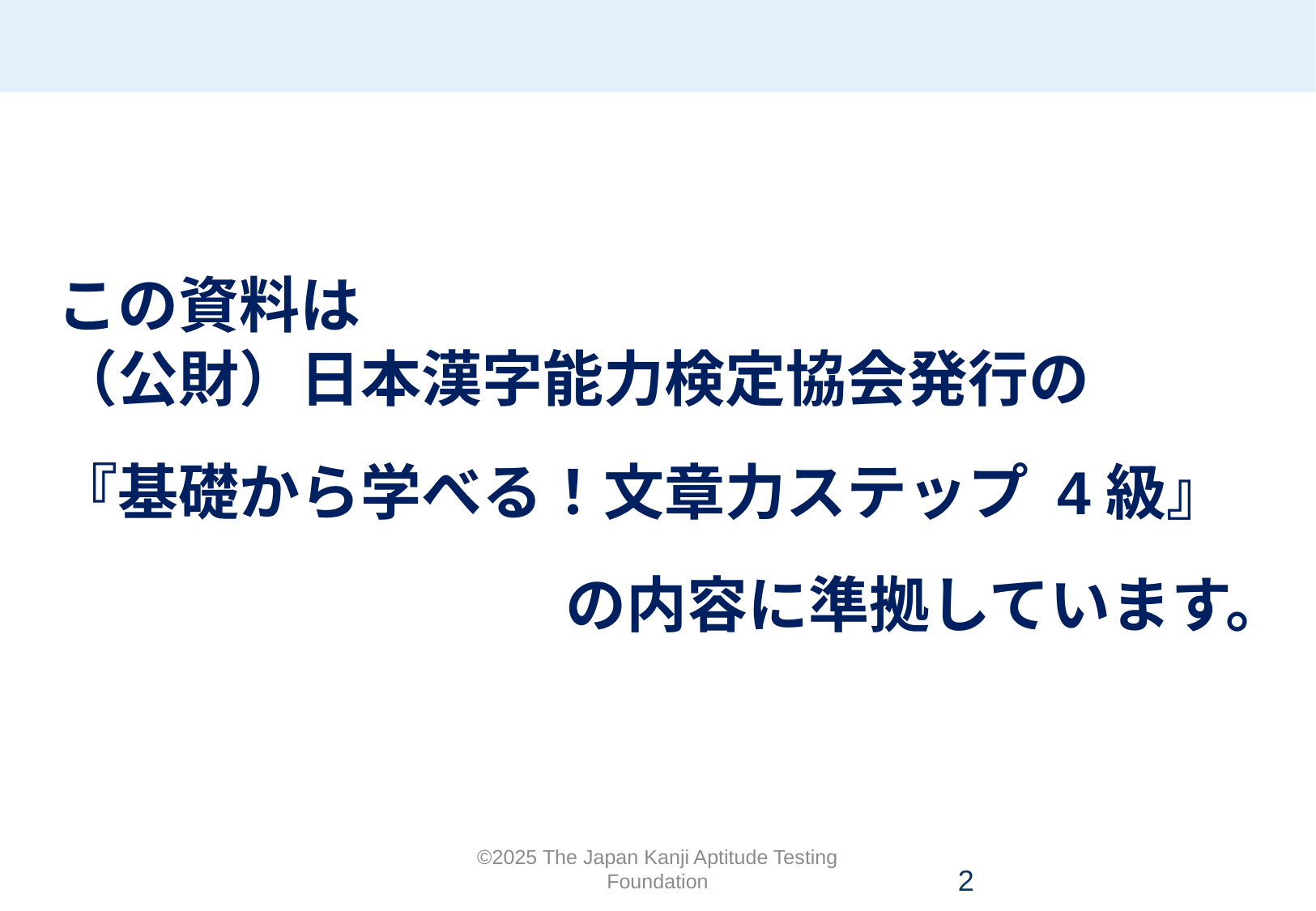

#
この資料は
（公財）日本漢字能力検定協会発行の

『基礎から学べる！文章力ステップ 4級』

の内容に準拠しています。
©2025 The Japan Kanji Aptitude Testing Foundation
2